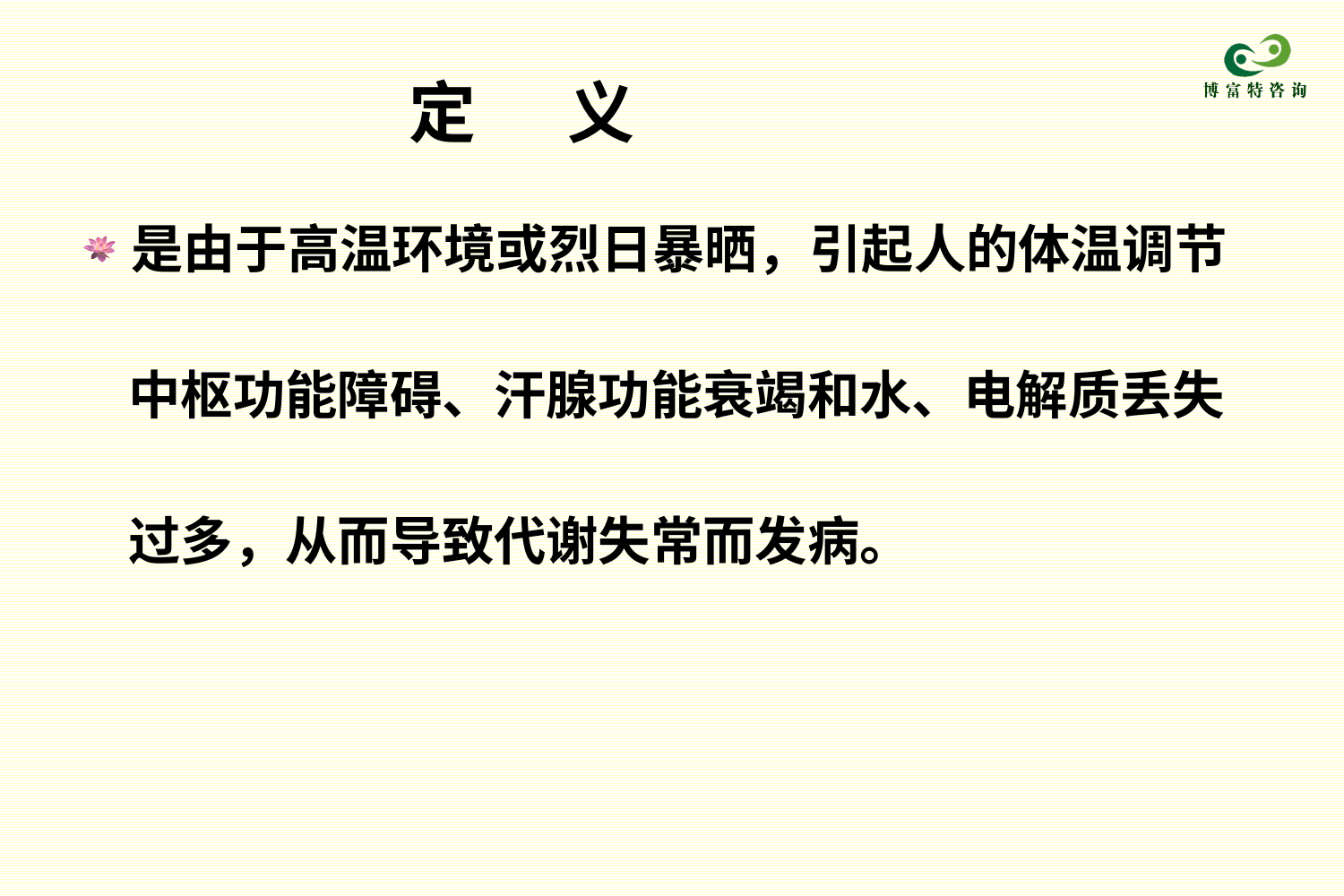

# 定      义
是由于高温环境或烈日暴晒，引起人的体温调节

   中枢功能障碍、汗腺功能衰竭和水、电解质丢失

   过多，从而导致代谢失常而发病。
3